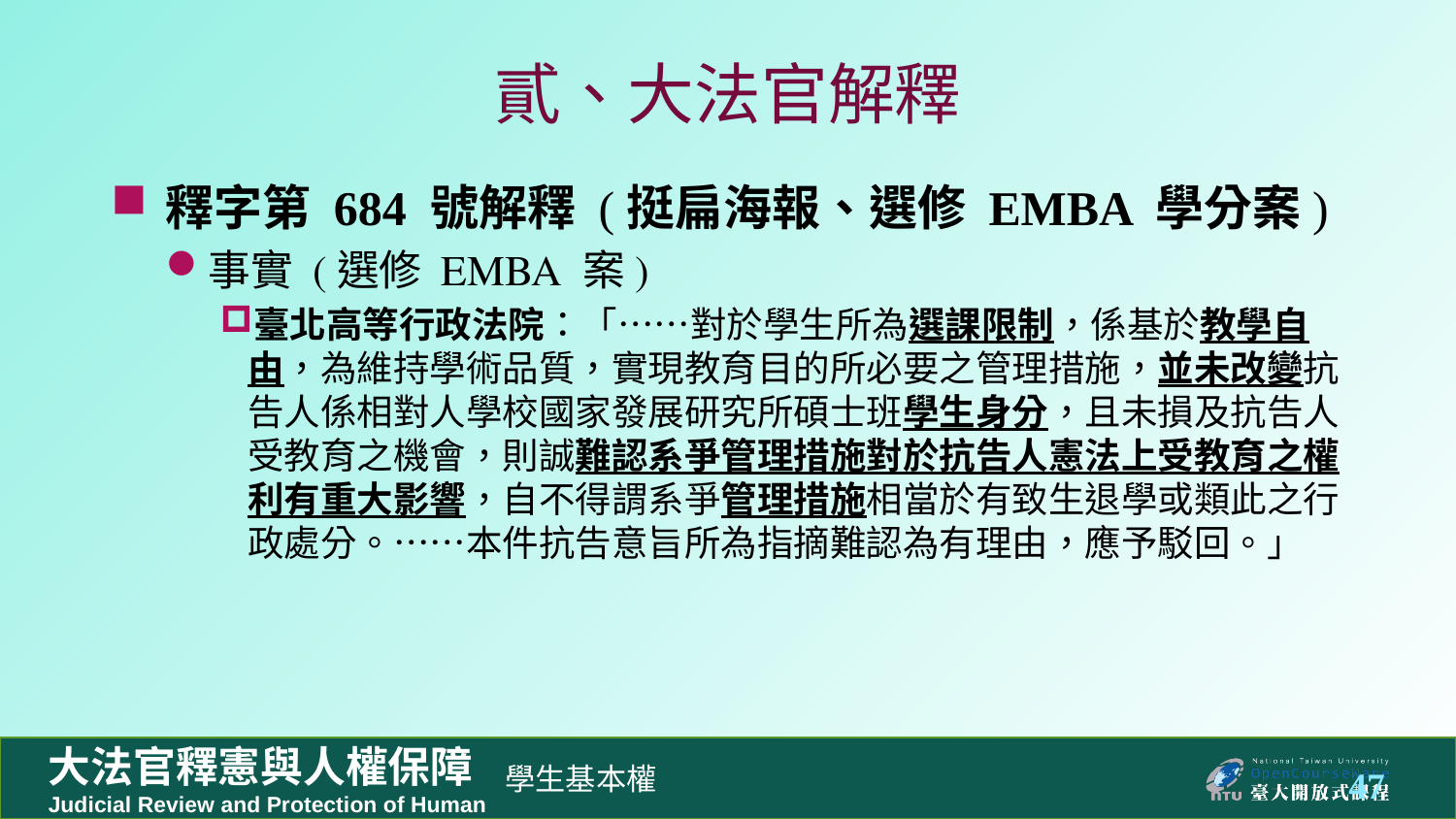

# 貳、大法官解釋
釋字第 684 號解釋 (挺扁海報、選修 EMBA 學分案)
事實 (選修 EMBA 案)
臺北高等行政法院：「……對於學生所為選課限制，係基於教學自由，為維持學術品質，實現教育目的所必要之管理措施，並未改變抗告人係相對人學校國家發展研究所碩士班學生身分，且未損及抗告人受教育之機會，則誠難認系爭管理措施對於抗告人憲法上受教育之權利有重大影響，自不得謂系爭管理措施相當於有致生退學或類此之行政處分。……本件抗告意旨所為指摘難認為有理由，應予駁回。」